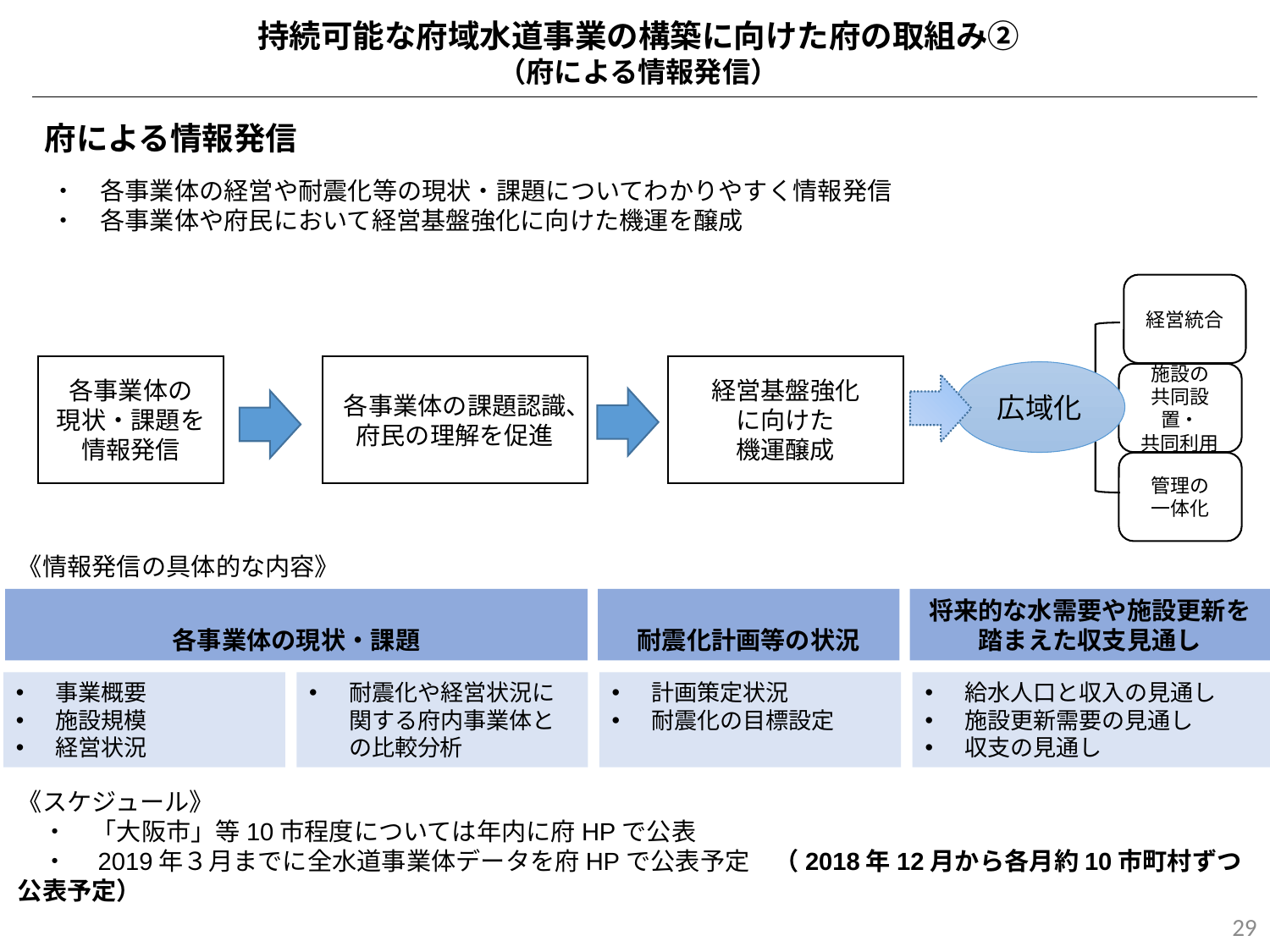

持続可能な府域水道事業の構築に向けた府の取組み②
（府による情報発信）
府による情報発信
・　各事業体の経営や耐震化等の現状・課題についてわかりやすく情報発信
・　各事業体や府民において経営基盤強化に向けた機運を醸成
経営統合

各事業体の課題認識、府民の理解を促進
経営基盤強化
に向けた
機運醸成
各事業体の
現状・課題を
情報発信
広域化
施設の
共同設置・
共同利用

管理の
一体化
《情報発信の具体的な内容》
各事業体の現状・課題
耐震化計画等の状況
将来的な水需要や施設更新を踏まえた収支見通し
事業概要
施設規模
経営状況
耐震化や経営状況に関する府内事業体との比較分析
計画策定状況
耐震化の目標設定

給水人口と収入の見通し
施設更新需要の見通し
収支の見通し
《スケジュール》
　・　「大阪市」等10市程度については年内に府HPで公表
　・　2019年３月までに全水道事業体データを府HPで公表予定　（2018年12月から各月約10市町村ずつ公表予定）
29